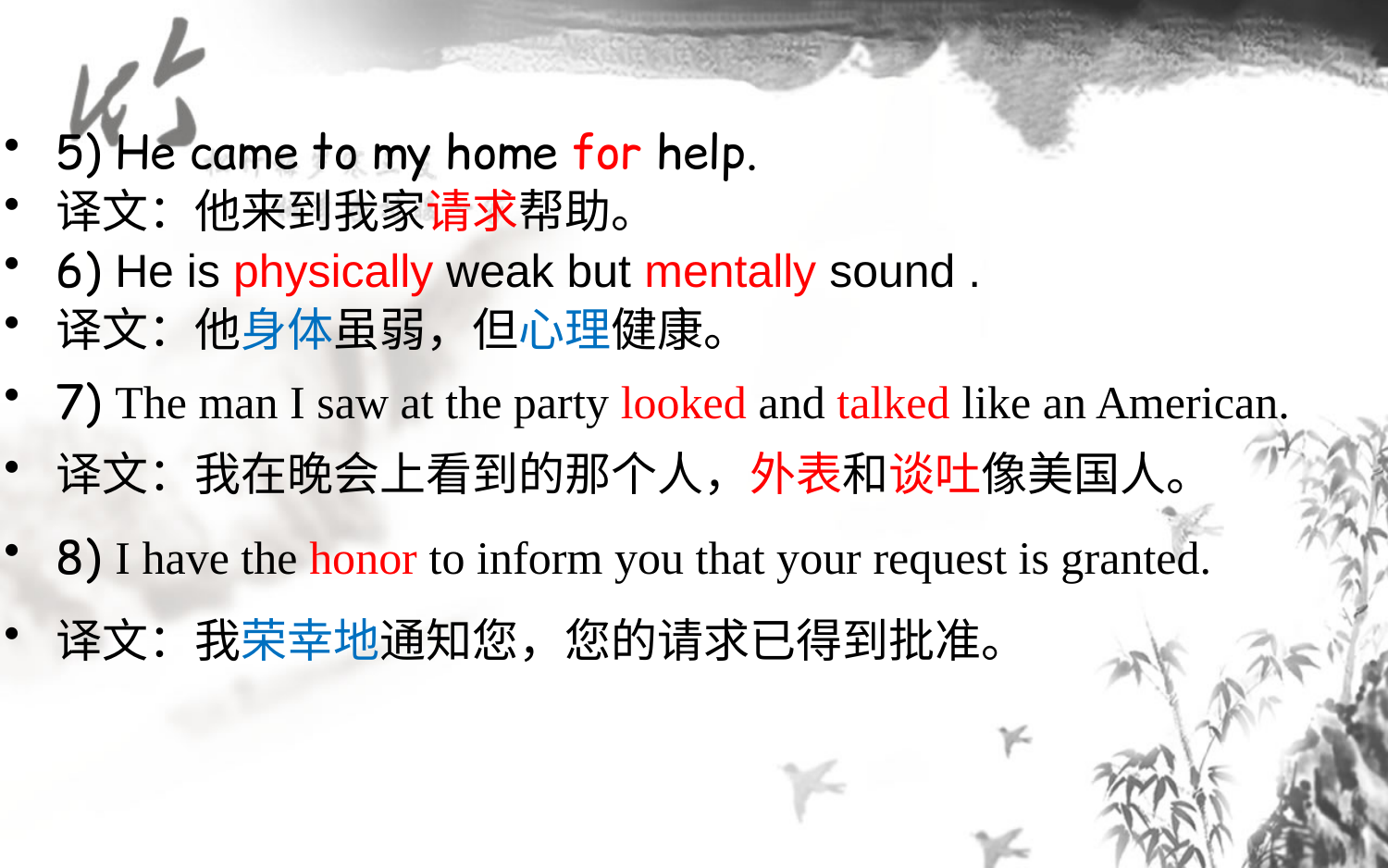

5) He came to my home for help.
译文：他来到我家请求帮助。
6) He is physically weak but mentally sound .
译文：他身体虽弱，但心理健康。
7) The man I saw at the party looked and talked like an American.
译文：我在晚会上看到的那个人，外表和谈吐像美国人。
8) I have the honor to inform you that your request is granted.
译文：我荣幸地通知您，您的请求已得到批准。